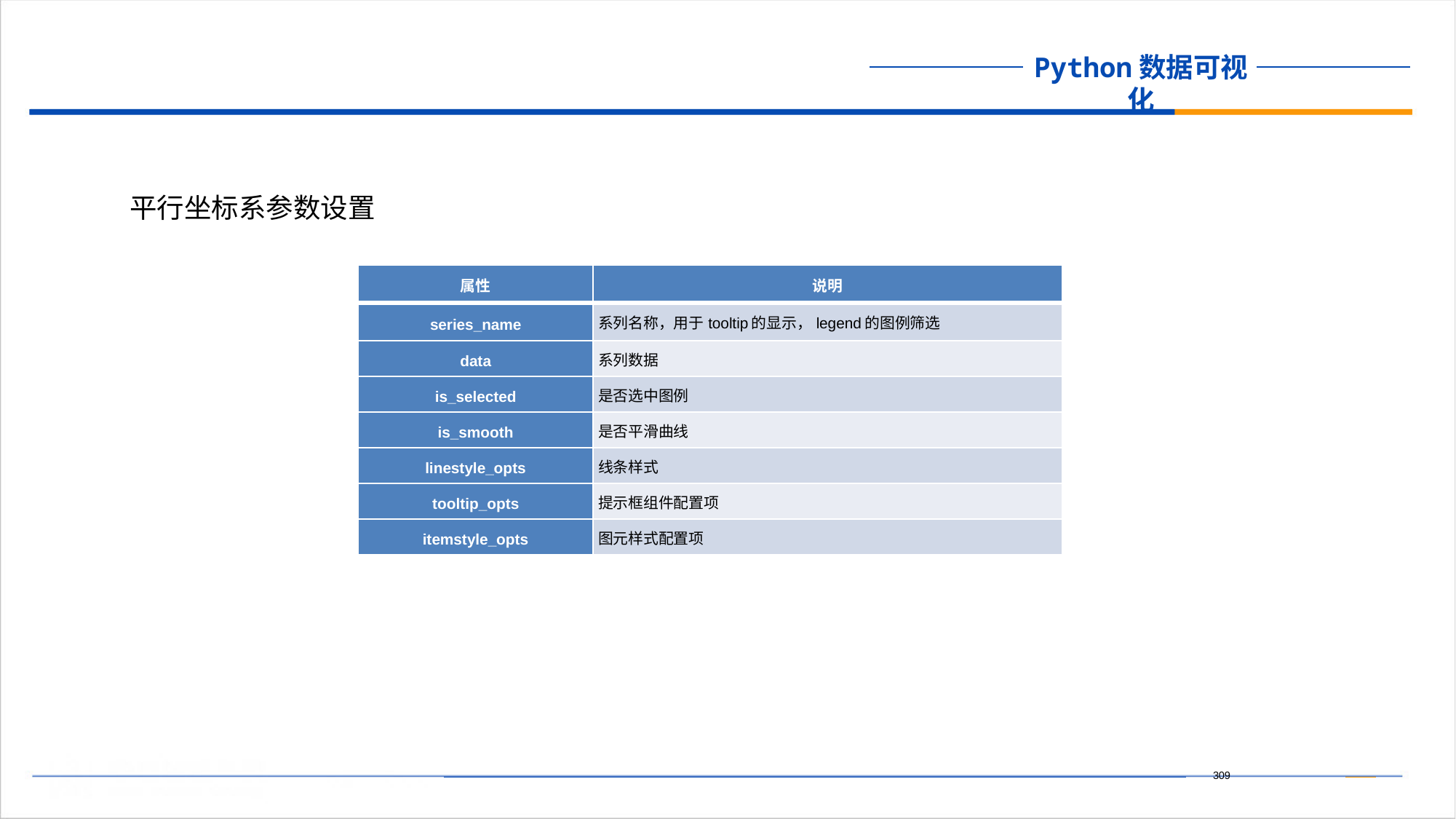

平行坐标系参数设置
| 属性 | 说明 |
| --- | --- |
| series\_name | 系列名称，用于tooltip的显示，legend的图例筛选 |
| data | 系列数据 |
| is\_selected | 是否选中图例 |
| is\_smooth | 是否平滑曲线 |
| linestyle\_opts | 线条样式 |
| tooltip\_opts | 提示框组件配置项 |
| itemstyle\_opts | 图元样式配置项 |